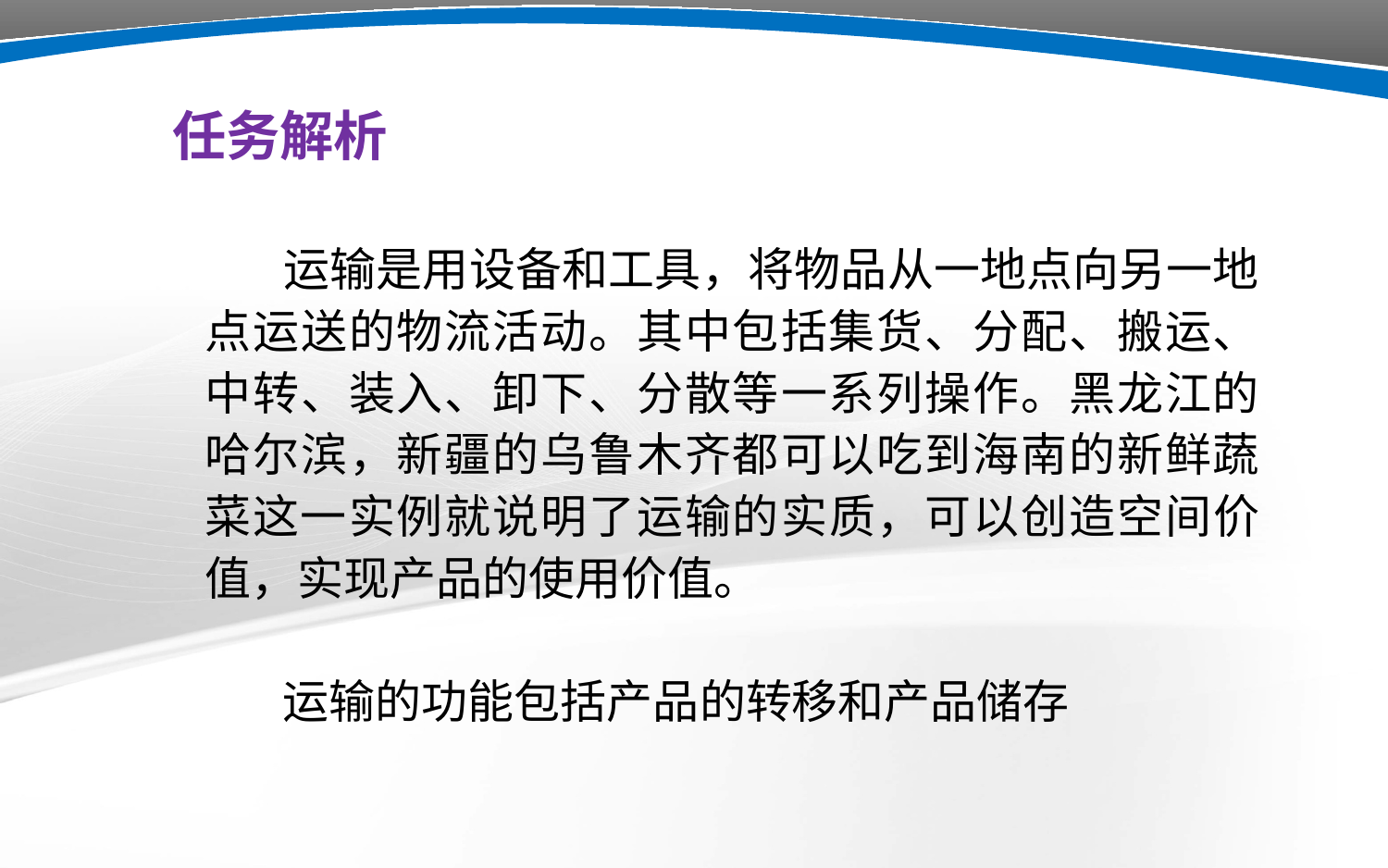

任务解析
  运输是用设备和工具，将物品从一地点向另一地点运送的物流活动。其中包括集货、分配、搬运、中转、装入、卸下、分散等一系列操作。黑龙江的哈尔滨，新疆的乌鲁木齐都可以吃到海南的新鲜蔬菜这一实例就说明了运输的实质，可以创造空间价值，实现产品的使用价值。

  运输的功能包括产品的转移和产品储存